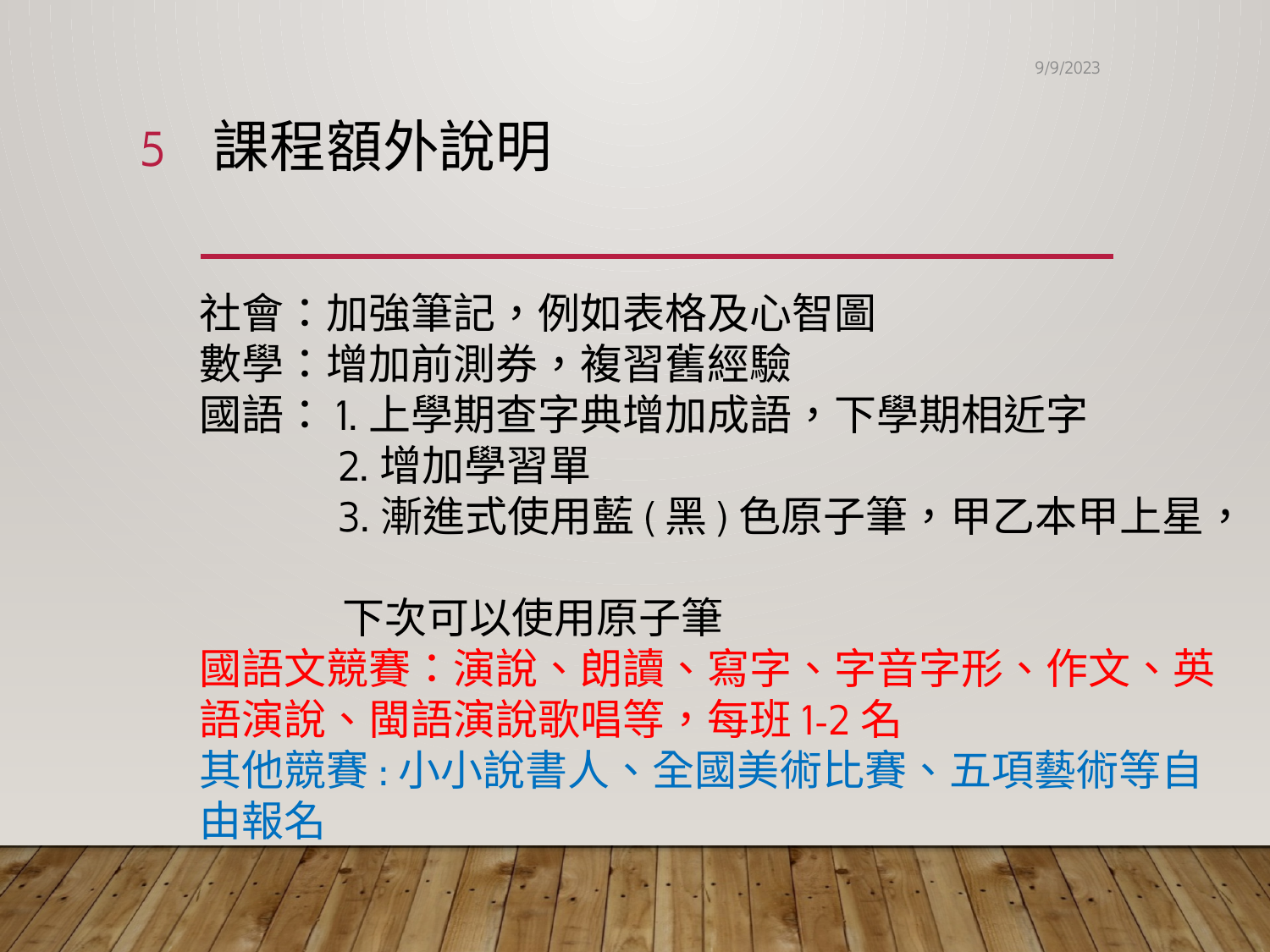

9/9/2023
5
# 課程額外說明

社會：加強筆記，例如表格及心智圖
數學：增加前測券，複習舊經驗
國語：1.上學期查字典增加成語，下學期相近字
           2.增加學習單
           3.漸進式使用藍(黑)色原子筆，甲乙本甲上星，
              下次可以使用原子筆
國語文競賽：演說、朗讀、寫字、字音字形、作文、英語演說、閩語演說歌唱等，每班1-2名
其他競賽:小小說書人、全國美術比賽、五項藝術等自由報名